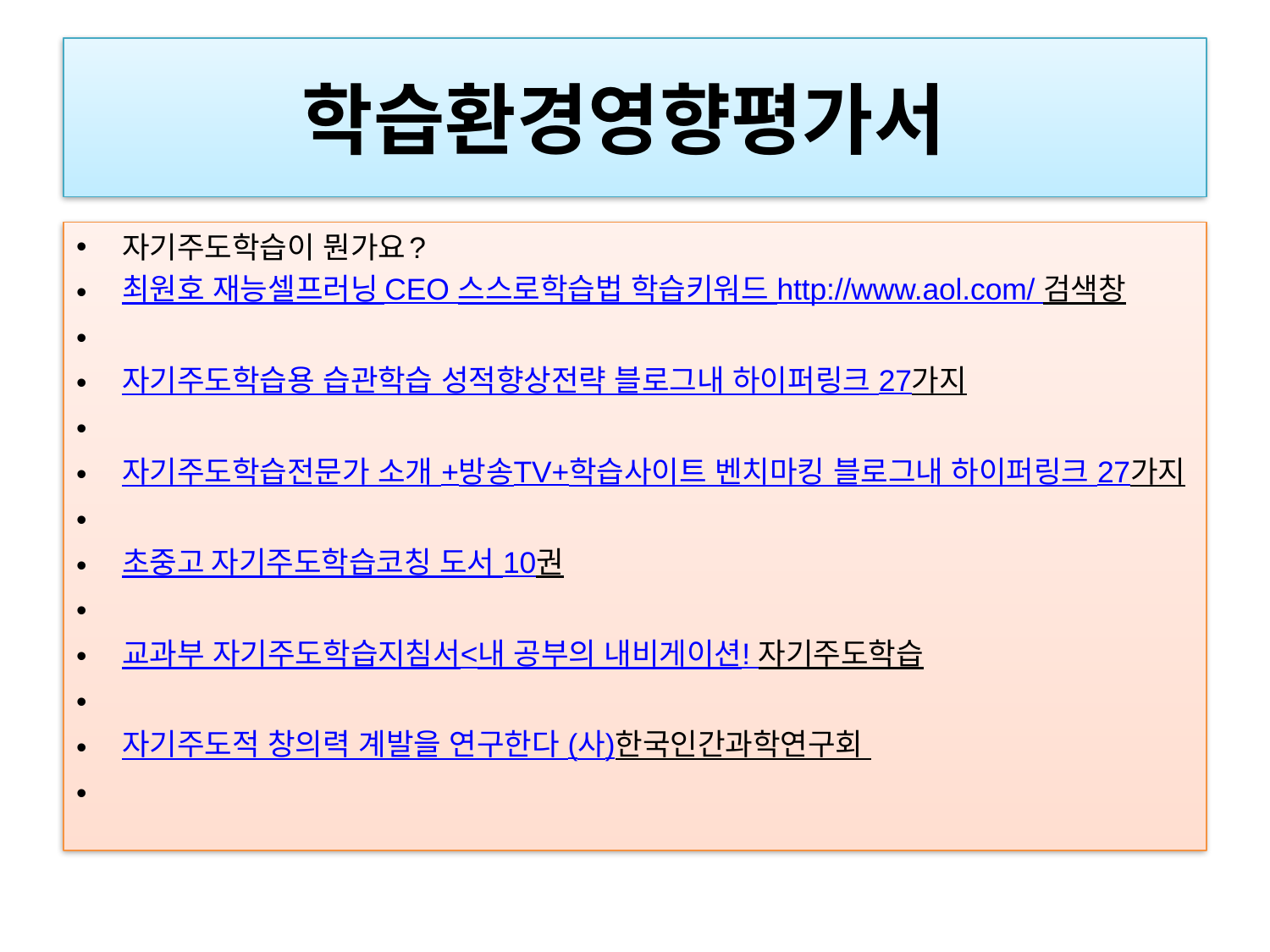

# 학습환경영향평가서
자기주도학습이 뭔가요?
최원호 재능셀프러닝 CEO 스스로학습법 학습키워드 http://www.aol.com/ 검색창

자기주도학습용 습관학습 성적향상전략 블로그내 하이퍼링크 27가지

자기주도학습전문가 소개 +방송TV+학습사이트 벤치마킹 블로그내 하이퍼링크 27가지

초중고 자기주도학습코칭 도서 10권

교과부 자기주도학습지침서<내 공부의 내비게이션! 자기주도학습

자기주도적 창의력 계발을 연구한다 (사)한국인간과학연구회